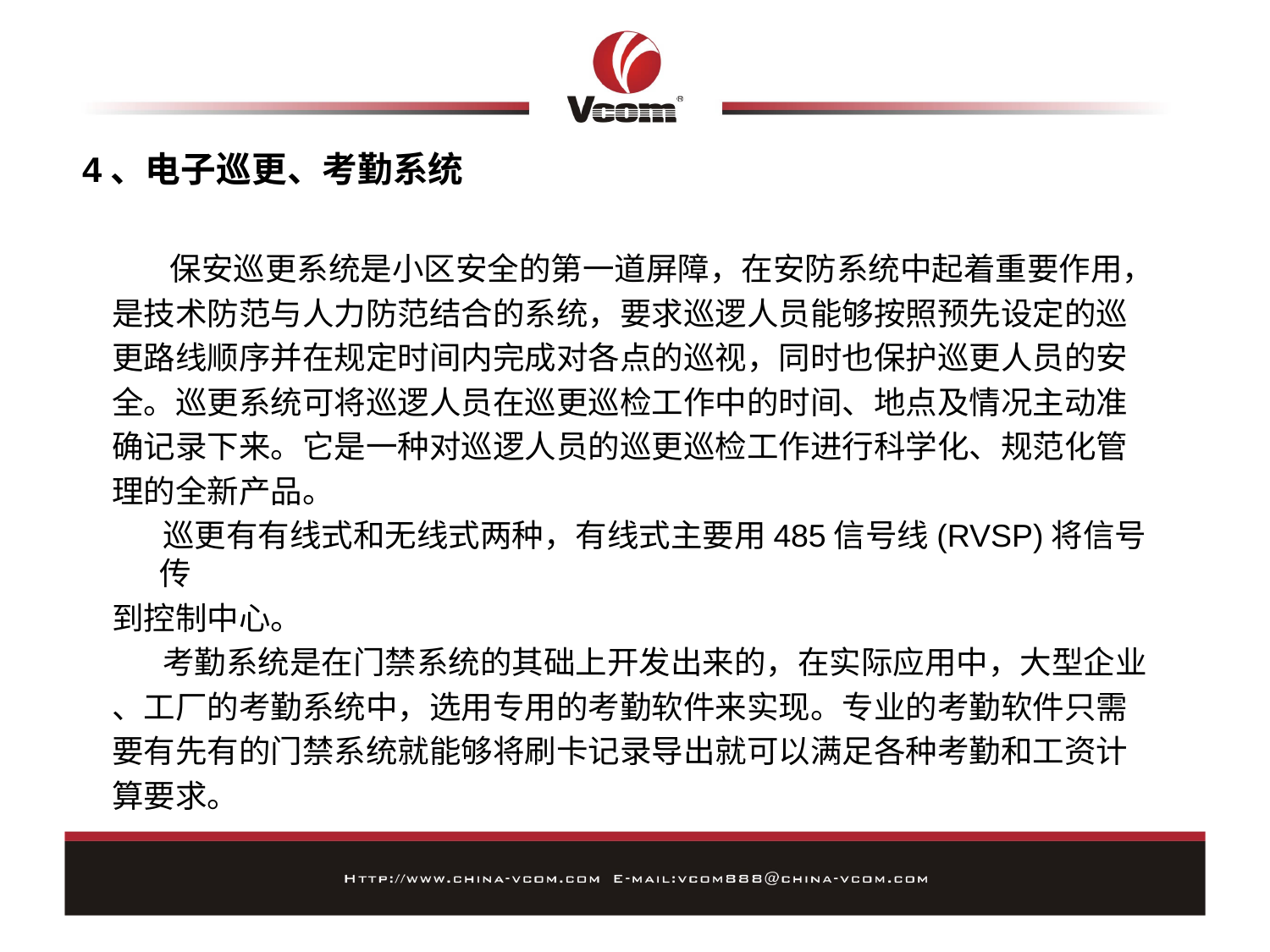

# 4、电子巡更、考勤系统

       保安巡更系统是小区安全的第一道屏障，在安防系统中起着重要作用，
是技术防范与人力防范结合的系统，要求巡逻人员能够按照预先设定的巡
更路线顺序并在规定时间内完成对各点的巡视，同时也保护巡更人员的安
全。巡更系统可将巡逻人员在巡更巡检工作中的时间、地点及情况主动准
确记录下来。它是一种对巡逻人员的巡更巡检工作进行科学化、规范化管
理的全新产品。
      巡更有有线式和无线式两种，有线式主要用485信号线(RVSP)将信号传
到控制中心。
      考勤系统是在门禁系统的其础上开发出来的，在实际应用中，大型企业
、工厂的考勤系统中，选用专用的考勤软件来实现。专业的考勤软件只需
要有先有的门禁系统就能够将刷卡记录导出就可以满足各种考勤和工资计
算要求。